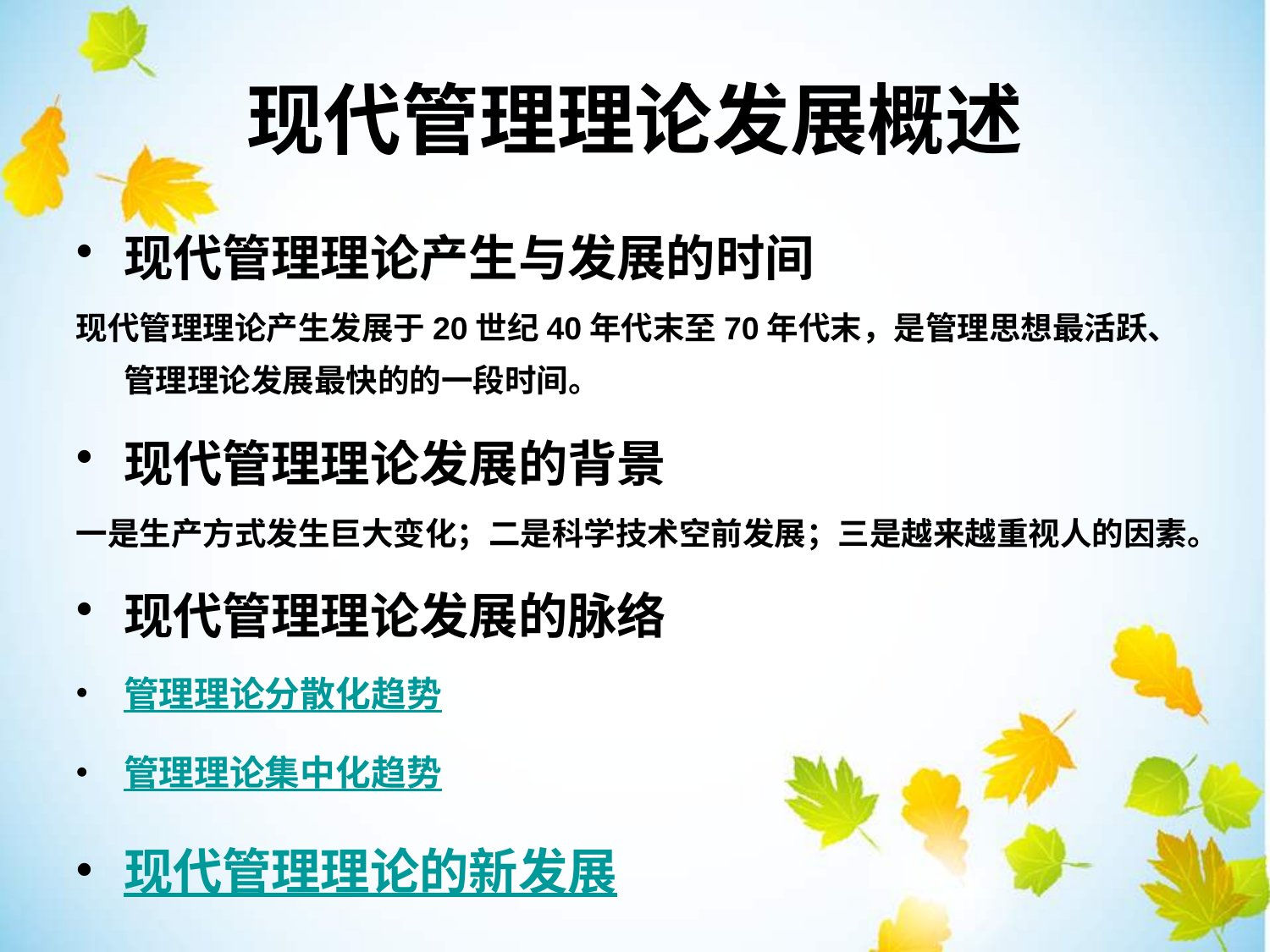

现代管理理论发展概述
现代管理理论产生与发展的时间
现代管理理论产生发展于20世纪40年代末至70年代末，是管理思想最活跃、管理理论发展最快的的一段时间。
现代管理理论发展的背景
一是生产方式发生巨大变化；二是科学技术空前发展；三是越来越重视人的因素。
现代管理理论发展的脉络
管理理论分散化趋势
管理理论集中化趋势
现代管理理论的新发展